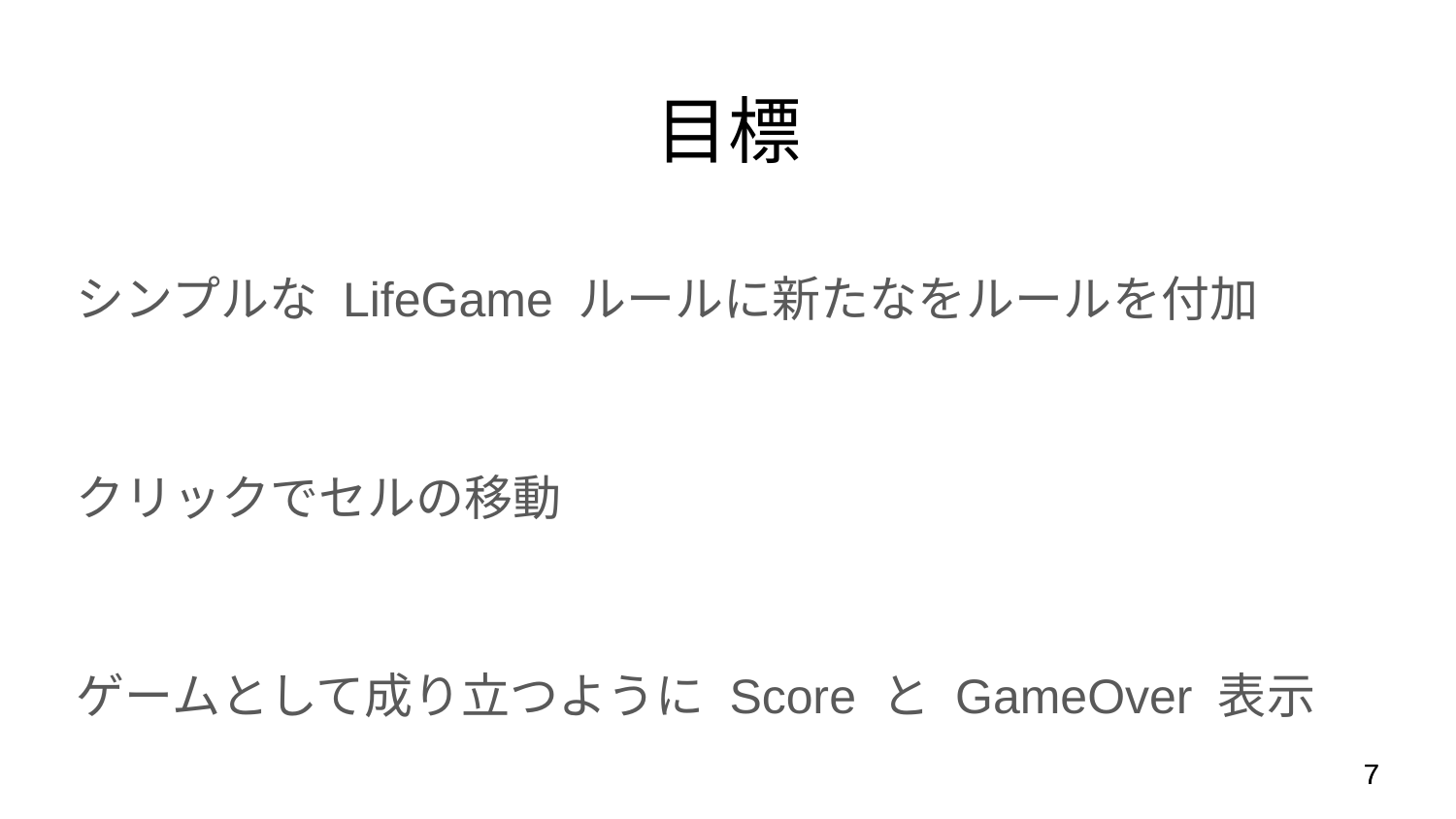

# 目標
シンプルな LifeGame ルールに新たなをルールを付加

クリックでセルの移動

ゲームとして成り立つように Score と GameOver 表示

7
7